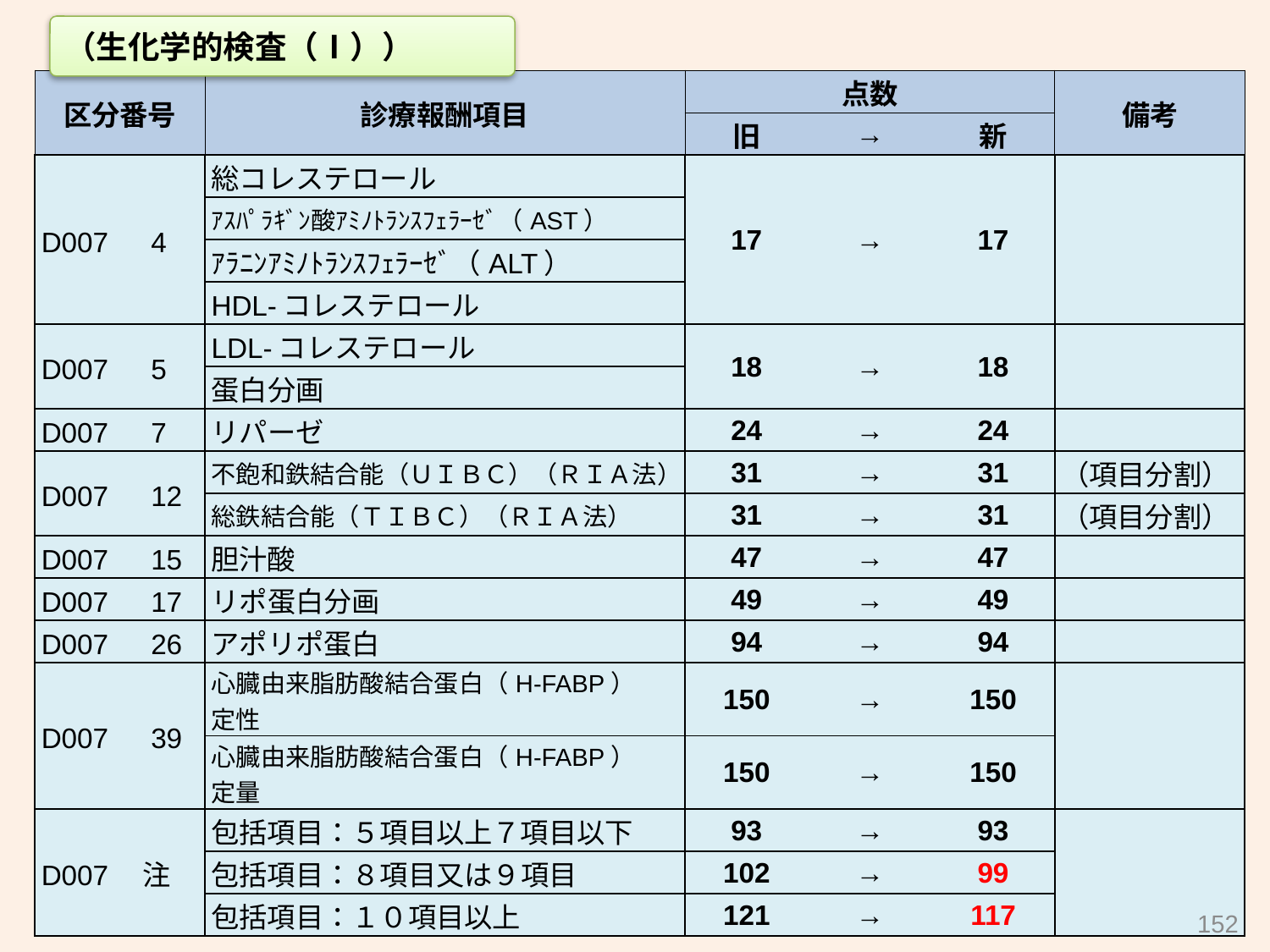

（生化学的検査（Ⅰ））
| 区分番号 | 診療報酬項目 | 点数 |  |  | 備考 |
| --- | --- | --- | --- | --- | --- |
|  |  | 旧 | → | 新 |  |
| D007　4 | 総コレステロール | 17 | → | 17 |  |
|  | ｱｽﾊﾟﾗｷﾞﾝ酸ｱﾐﾉﾄﾗﾝｽﾌｪﾗｰｾﾞ（AST） |  |  |  |  |
|  | ｱﾗﾆﾝｱﾐﾉﾄﾗﾝｽﾌｪﾗｰｾﾞ（ALT） |  |  |  |  |
|  | HDL-コレステロール |  |  |  |  |
| D007　5 | LDL-コレステロール | 18 | → | 18 |  |
|  | 蛋白分画 |  |  |  |  |
| D007　7 | リパーゼ | 24 | → | 24 |  |
| D007　12 | 不飽和鉄結合能（ＵＩＢＣ）（ＲＩＡ法） | 31 | → | 31 | （項目分割） |
|  | 総鉄結合能（ＴＩＢＣ）（ＲＩＡ法） | 31 | → | 31 | （項目分割） |
| D007　15 | 胆汁酸 | 47 | → | 47 |  |
| D007　17 | リポ蛋白分画 | 49 | → | 49 |  |
| D007　26 | アポリポ蛋白 | 94 | → | 94 |  |
| D007　39 | 心臓由来脂肪酸結合蛋白（H-FABP） 定性 | 150 | → | 150 |  |
|  | 心臓由来脂肪酸結合蛋白（H-FABP） 定量 | 150 | → | 150 |  |
| D007　注 | 包括項目：５項目以上７項目以下 | 93 | → | 93 |  |
|  | 包括項目：８項目又は９項目 | 102 | → | 99 |  |
|  | 包括項目：１０項目以上 | 121 | → | 117 |  |
152